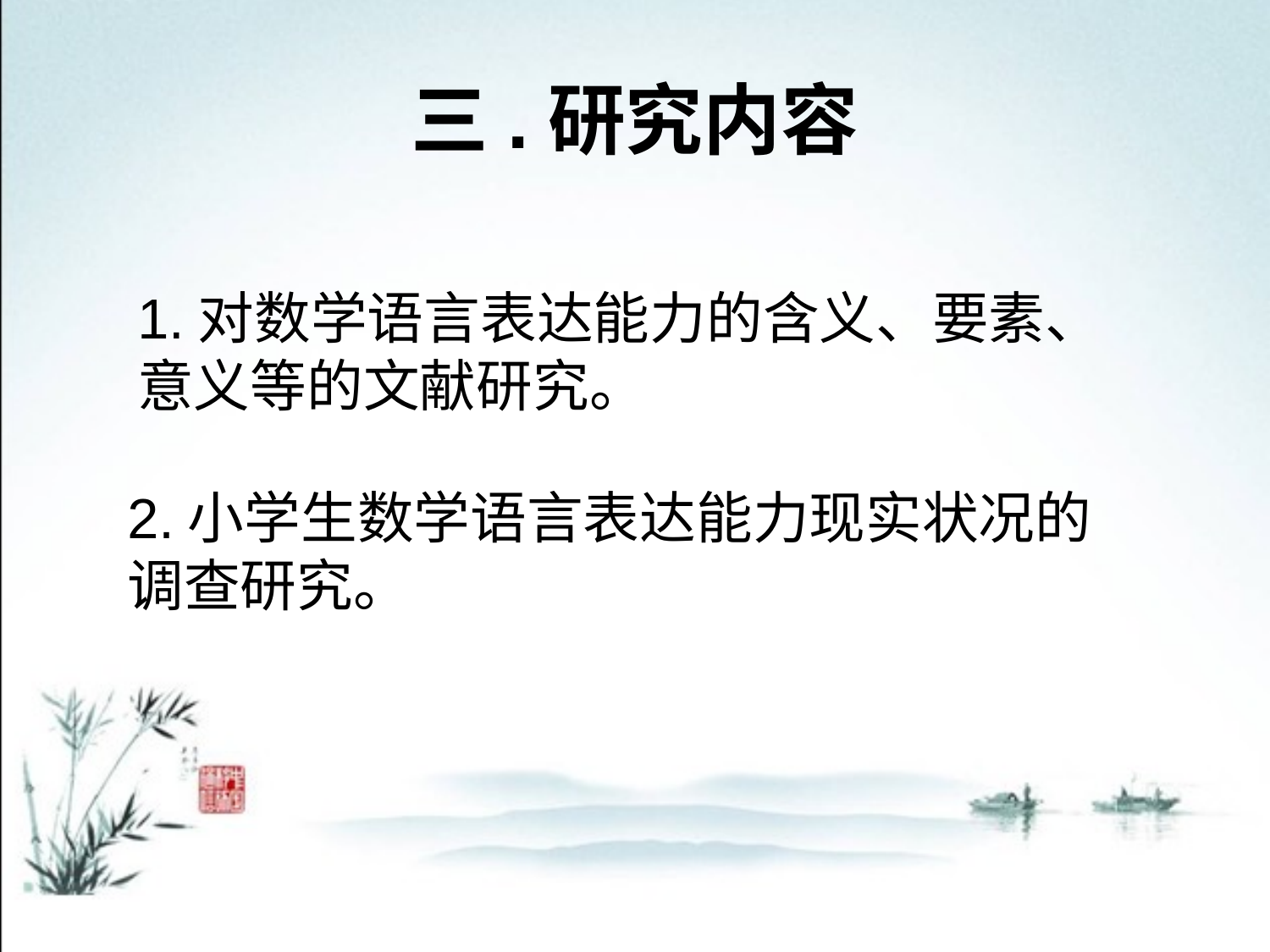

# 三.研究内容
1.对数学语言表达能力的含义、要素、意义等的文献研究。

2.小学生数学语言表达能力现实状况的调查研究。